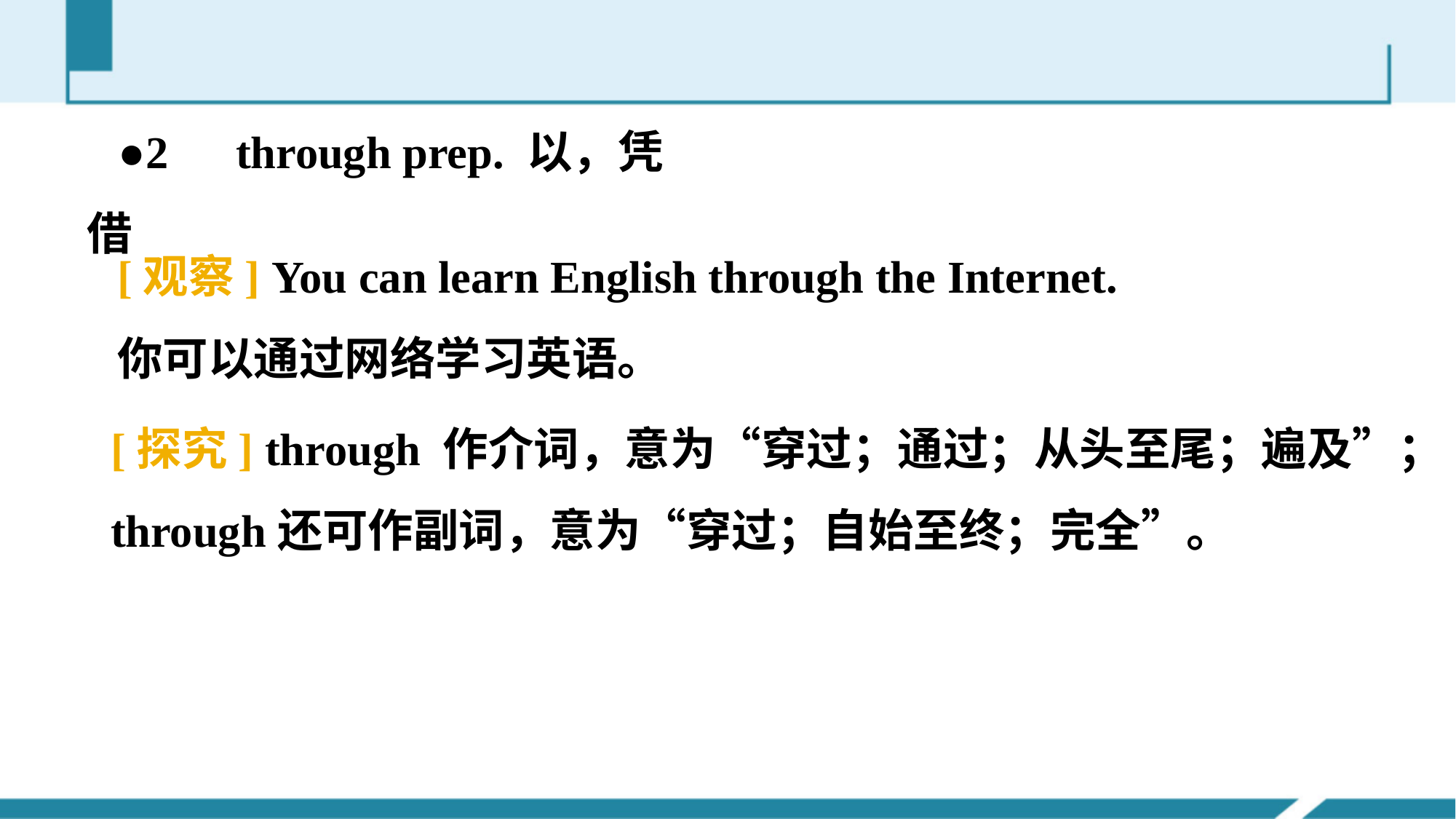

●2　through prep. 以，凭借
[观察] You can learn English through the Internet.
你可以通过网络学习英语。
[探究] through 作介词，意为“穿过；通过；从头至尾；遍及”；
through还可作副词，意为“穿过；自始至终；完全”。